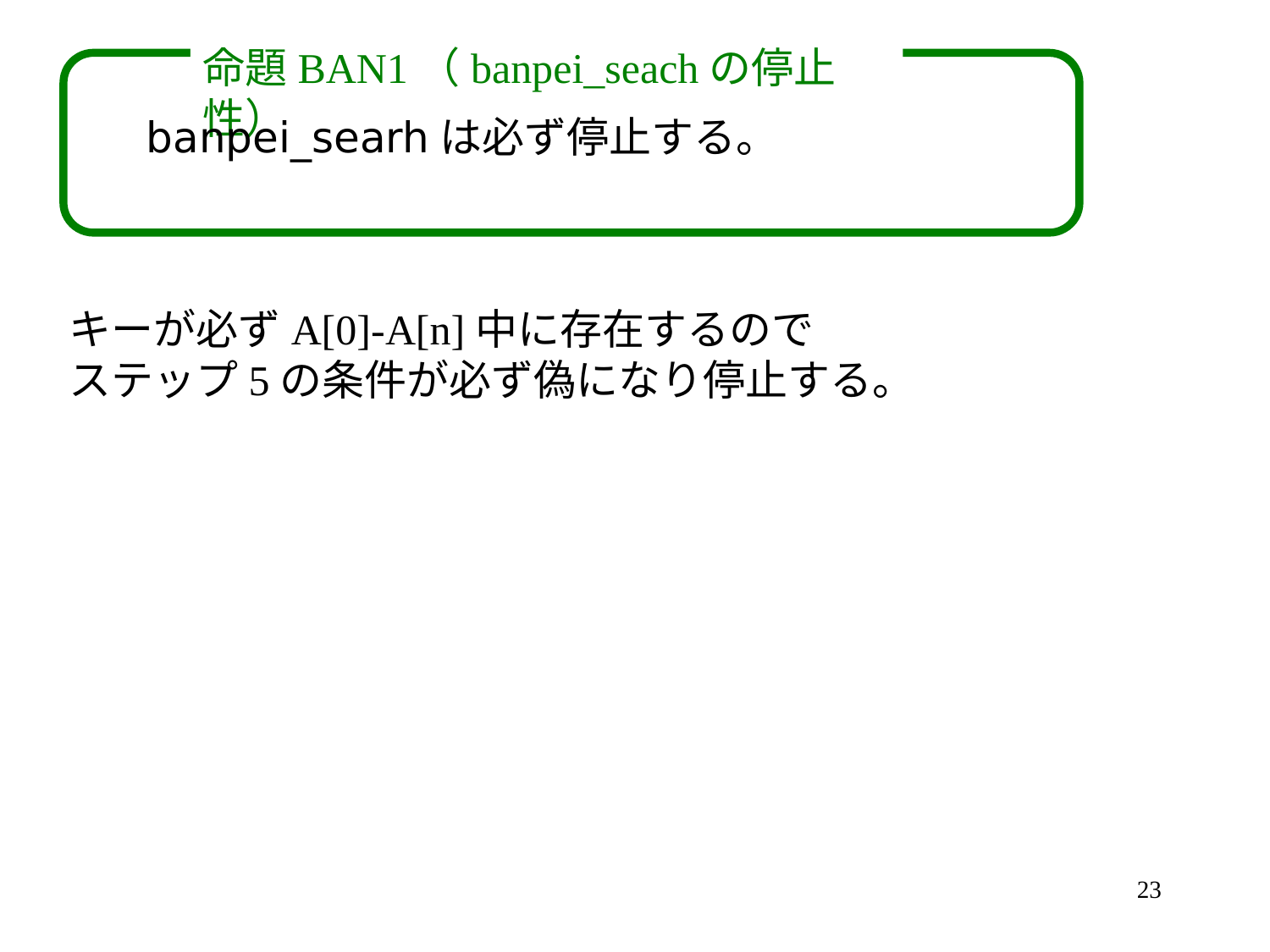

命題BAN1（banpei_seachの停止性）

banpei_searhは必ず停止する。

キーが必ずA[0]-A[n]中に存在するので
ステップ5の条件が必ず偽になり停止する。
23